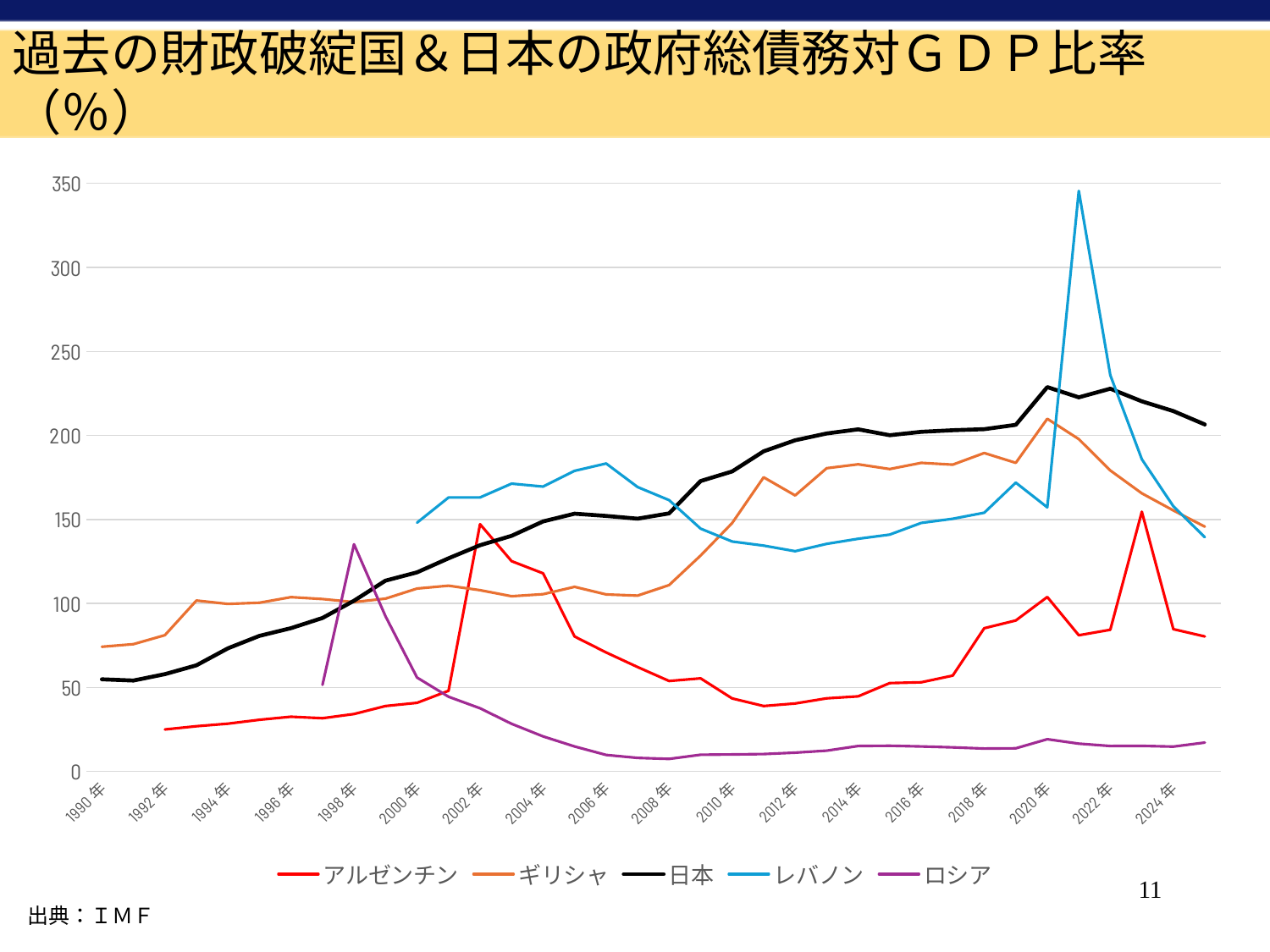

過去の財政破綻国＆日本の政府総債務対ＧＤＰ比率（％）

### Chart

| Category | アルゼンチン | ギリシャ | 日本 | レバノン | ロシア |
|---|---|---|---|---|---|
| 1990年 | None | 74.186 | 54.825 | None | None |
| 1991年 | None | 75.736 | 54.089 | None | None |
| 1992年 | 24.961 | 81.096 | 57.888 | None | None |
| 1993年 | 26.893 | 101.703 | 63.152 | None | None |
| 1994年 | 28.426 | 99.682 | 73.272 | None | None |
| 1995年 | 30.749 | 100.387 | 80.687 | None | None |
| 1996年 | 32.551 | 103.724 | 85.26 | None | None |
| 1997年 | 31.676 | 102.599 | 91.317 | None | 51.519 |
| 1998年 | 34.147 | 100.785 | 101.602 | None | 135.193 |
| 1999年 | 38.917 | 102.843 | 113.549 | None | 92.379 |
| 2000年 | 40.833 | 108.854 | 118.498 | 148.076 | 55.868 |
| 2001年 | 48.007 | 110.535 | 126.843 | 163.082 | 44.438 |
| 2002年 | 147.203 | 107.871 | 134.627 | 163.117 | 37.577 |
| 2003年 | 125.162 | 104.259 | 140.242 | 171.308 | 28.334 |
| 2004年 | 117.878 | 105.493 | 148.839 | 169.547 | 20.828 |
| 2005年 | 80.282 | 109.859 | 153.435 | 178.926 | 14.851 |
| 2006年 | 70.793 | 105.334 | 152.102 | 183.291 | 9.804 |
| 2007年 | 62.133 | 104.637 | 150.448 | 169.301 | 8.033 |
| 2008年 | 53.814 | 110.907 | 153.618 | 161.487 | 7.446 |
| 2009年 | 55.397 | 128.482 | 172.858 | 144.499 | 9.918 |
| 2010年 | 43.454 | 147.846 | 178.579 | 136.829 | 10.105 |
| 2011年 | 38.935 | 175.076 | 190.564 | 134.386 | 10.34 |
| 2012年 | 40.436 | 164.278 | 197.144 | 131.057 | 11.167 |
| 2013年 | 43.496 | 180.51 | 201.166 | 135.437 | 12.348 |
| 2014年 | 44.697 | 182.824 | 203.645 | 138.479 | 15.136 |
| 2015年 | 52.563 | 180.001 | 200.145 | 140.944 | 15.286 |
| 2016年 | 53.06 | 183.675 | 202.145 | 147.942 | 14.849 |
| 2017年 | 57.028 | 182.623 | 203.111 | 150.405 | 14.311 |
| 2018年 | 85.246 | 189.553 | 203.721 | 153.987 | 13.62 |
| 2019年 | 89.84 | 183.691 | 206.326 | 171.916 | 13.748 |
| 2020年 | 103.816 | 209.927 | 228.771 | 157.203 | 19.162 |
| 2021年 | 81.043 | 197.806 | 222.684 | 345.523 | 16.529 |
| 2022年 | 84.303 | 179.17 | 227.831 | 235.895 | 15.134 |
| 2023年 | 154.601 | 165.535 | 220.302 | 185.822 | 15.19 |
| 2024年 | 84.653 | 155.373 | 214.487 | 157.852 | 14.758 |
| 2025年 | 80.311 | 145.678 | 206.525 | 139.398 | 17.189 |
11
出典：ＩＭＦ